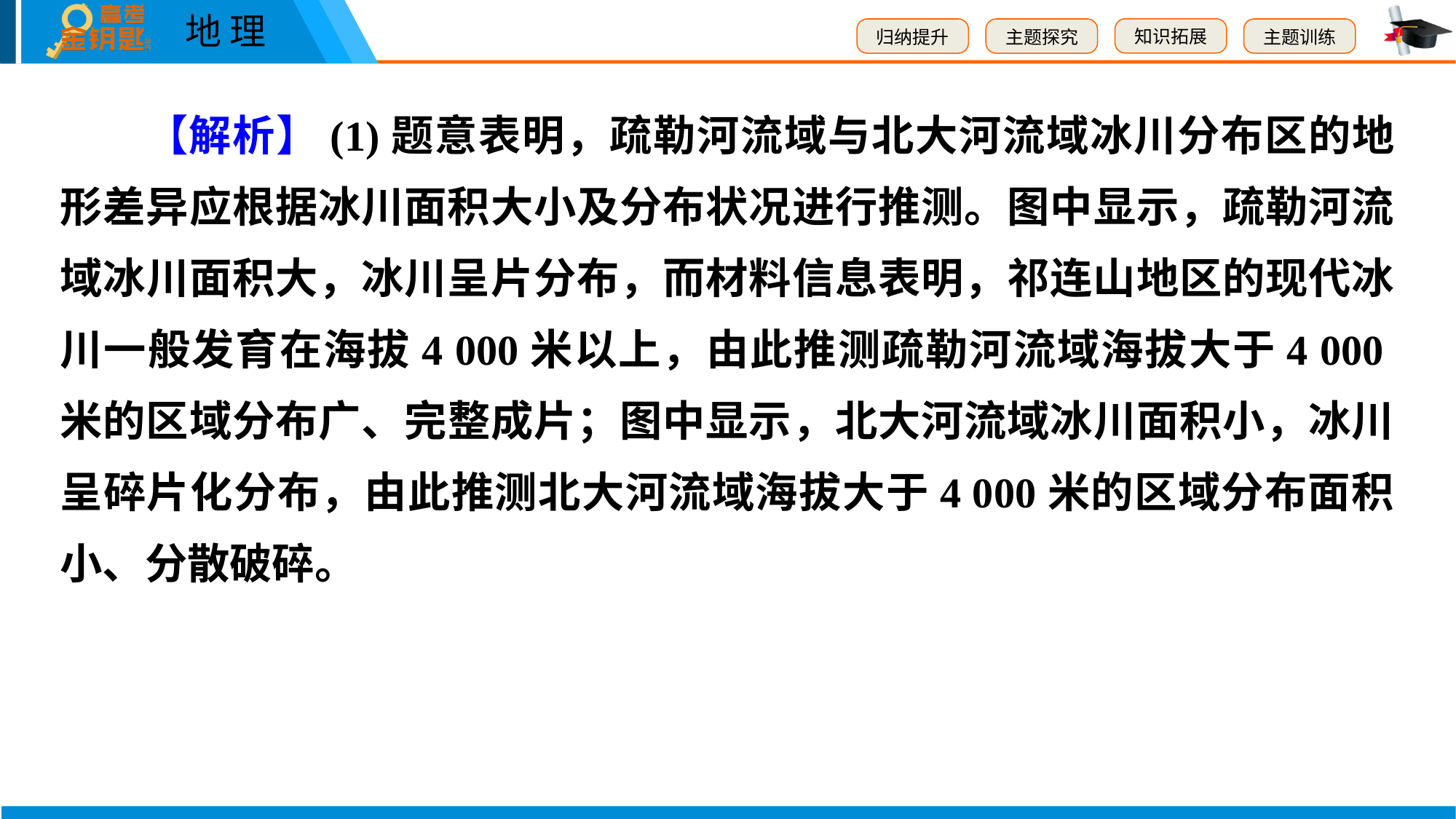

【解析】(1)题意表明，疏勒河流域与北大河流域冰川分布区的地形差异应根据冰川面积大小及分布状况进行推测。图中显示，疏勒河流域冰川面积大，冰川呈片分布，而材料信息表明，祁连山地区的现代冰川一般发育在海拔4 000米以上，由此推测疏勒河流域海拔大于4 000米的区域分布广、完整成片；图中显示，北大河流域冰川面积小，冰川呈碎片化分布，由此推测北大河流域海拔大于4 000米的区域分布面积小、分散破碎。